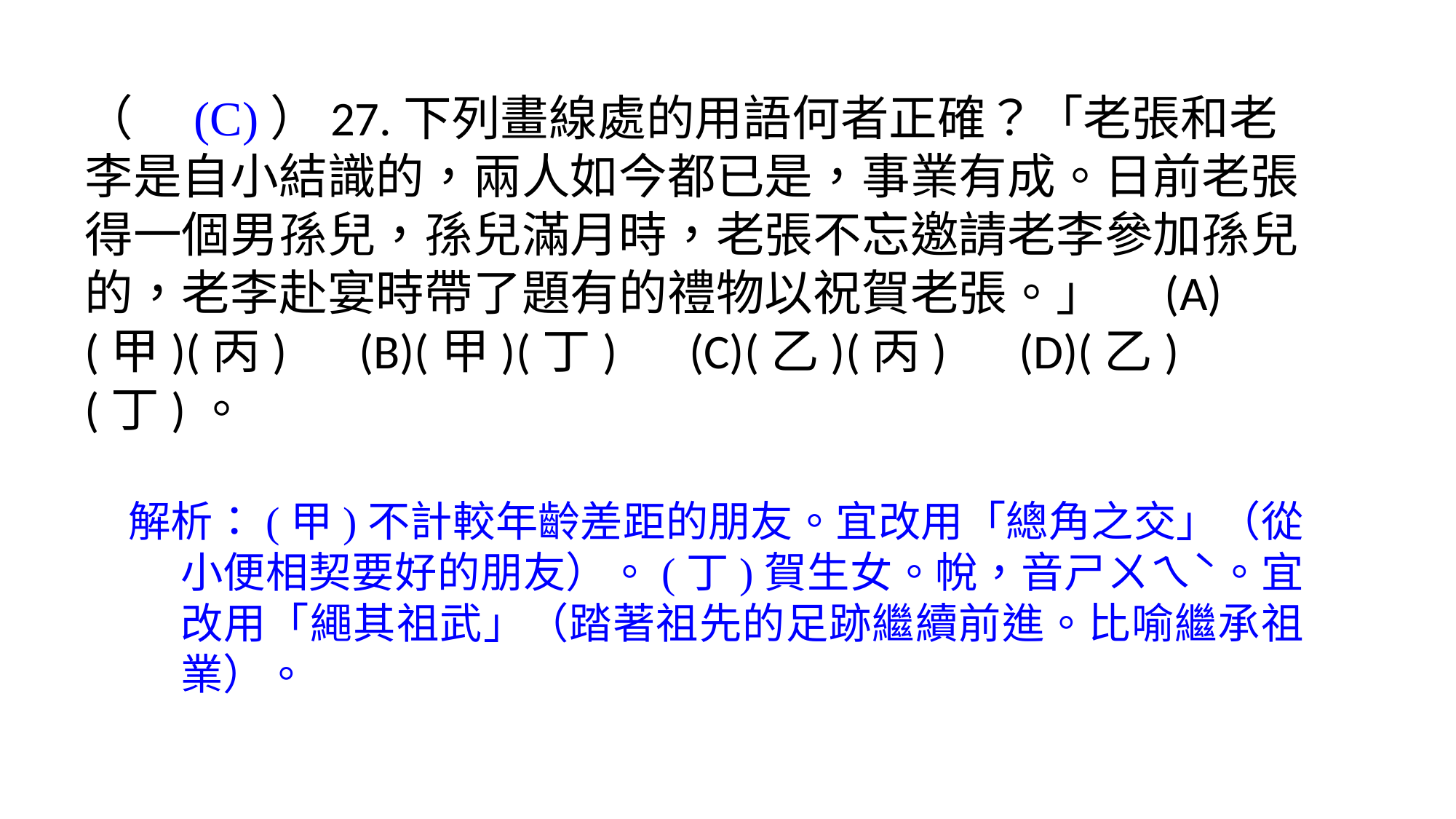

（	(C)）27.下列畫線處的用語何者正確？「老張和老李是自小結識的，兩人如今都已是，事業有成。日前老張得一個男孫兒，孫兒滿月時，老張不忘邀請老李參加孫兒的，老李赴宴時帶了題有的禮物以祝賀老張。」　(A)(甲)(丙)　(B)(甲)(丁)　(C)(乙)(丙)　(D)(乙)(丁)。

解析：(甲)不計較年齡差距的朋友。宜改用「總角之交」（從小便相契要好的朋友）。(丁)賀生女。帨，音ㄕㄨㄟˋ。宜改用「繩其祖武」（踏著祖先的足跡繼續前進。比喻繼承祖業）。